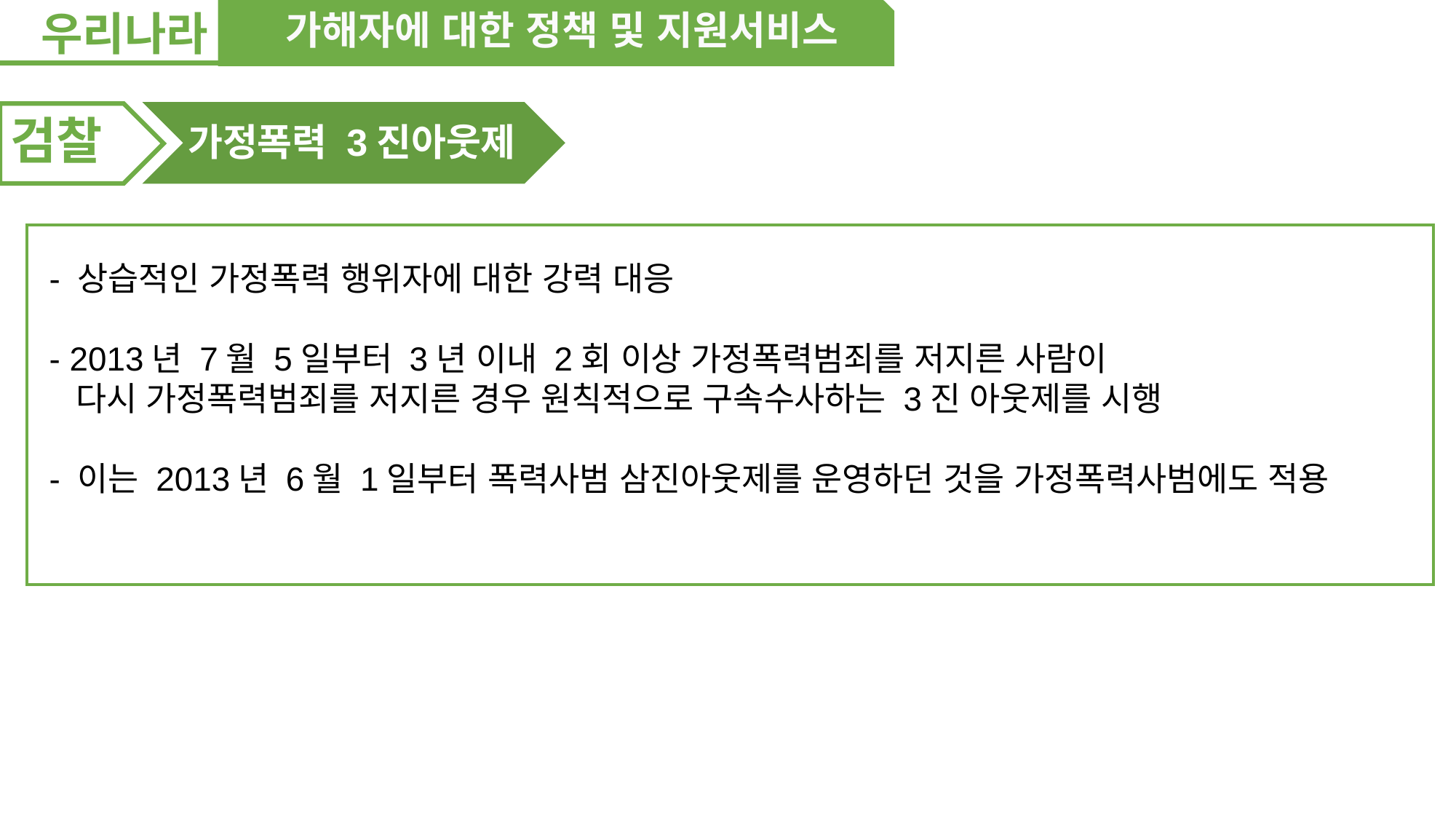

우리나라

가해자에 대한 정책 및 지원서비스

검찰

가정폭력 3진아웃제

- 상습적인 가정폭력 행위자에 대한 강력 대응

- 2013년 7월 5일부터 3년 이내 2회 이상 가정폭력범죄를 저지른 사람이
  다시 가정폭력범죄를 저지른 경우 원칙적으로 구속수사하는 3진 아웃제를 시행

- 이는 2013년 6월 1일부터 폭력사범 삼진아웃제를 운영하던 것을 가정폭력사범에도 적용